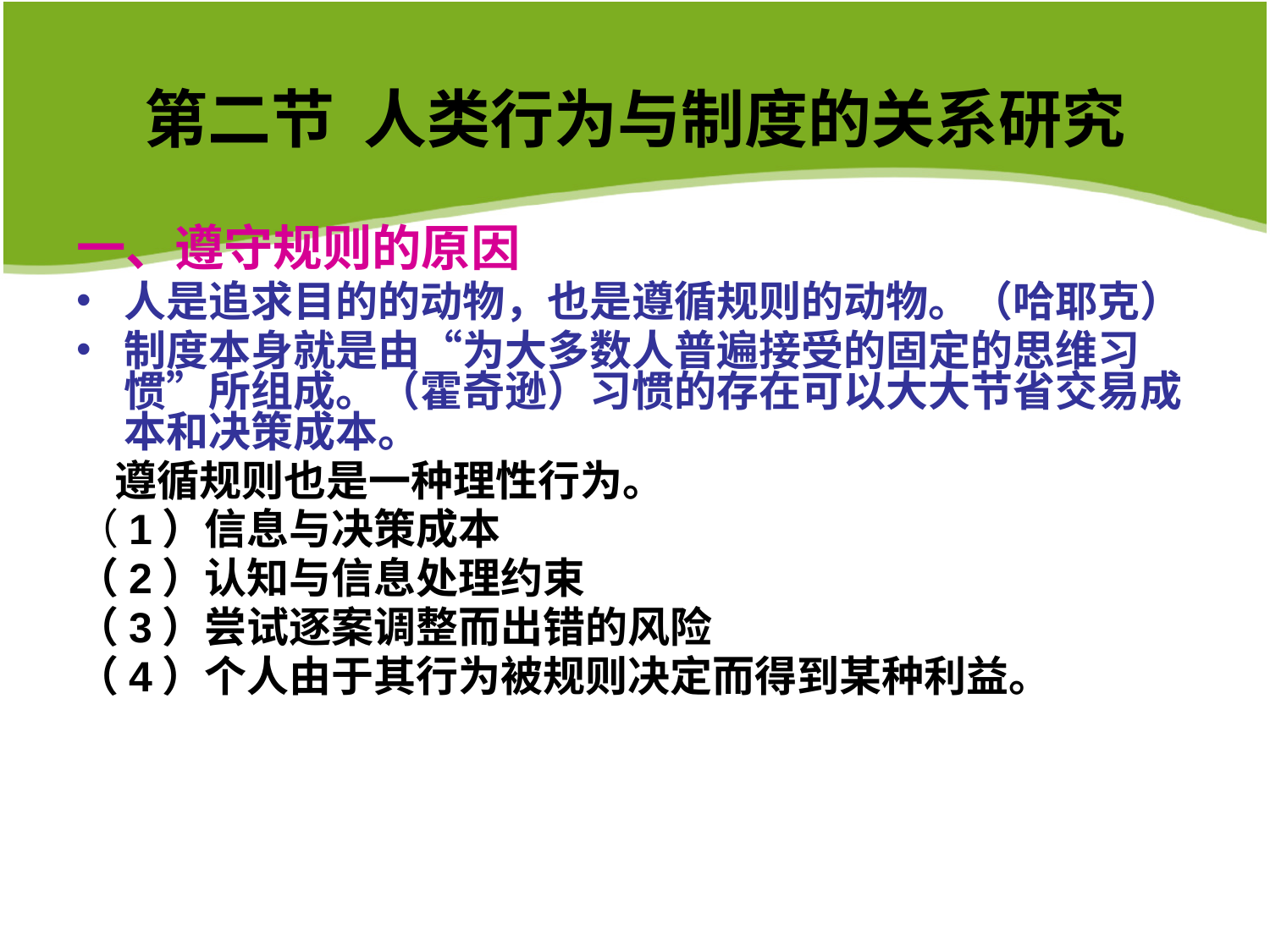

# 第二节  人类行为与制度的关系研究
一、遵守规则的原因
人是追求目的的动物，也是遵循规则的动物。（哈耶克）
制度本身就是由“为大多数人普遍接受的固定的思维习惯”所组成。（霍奇逊）习惯的存在可以大大节省交易成本和决策成本。
   遵循规则也是一种理性行为。
（1）信息与决策成本
（2）认知与信息处理约束
（3）尝试逐案调整而出错的风险
（4）个人由于其行为被规则决定而得到某种利益。